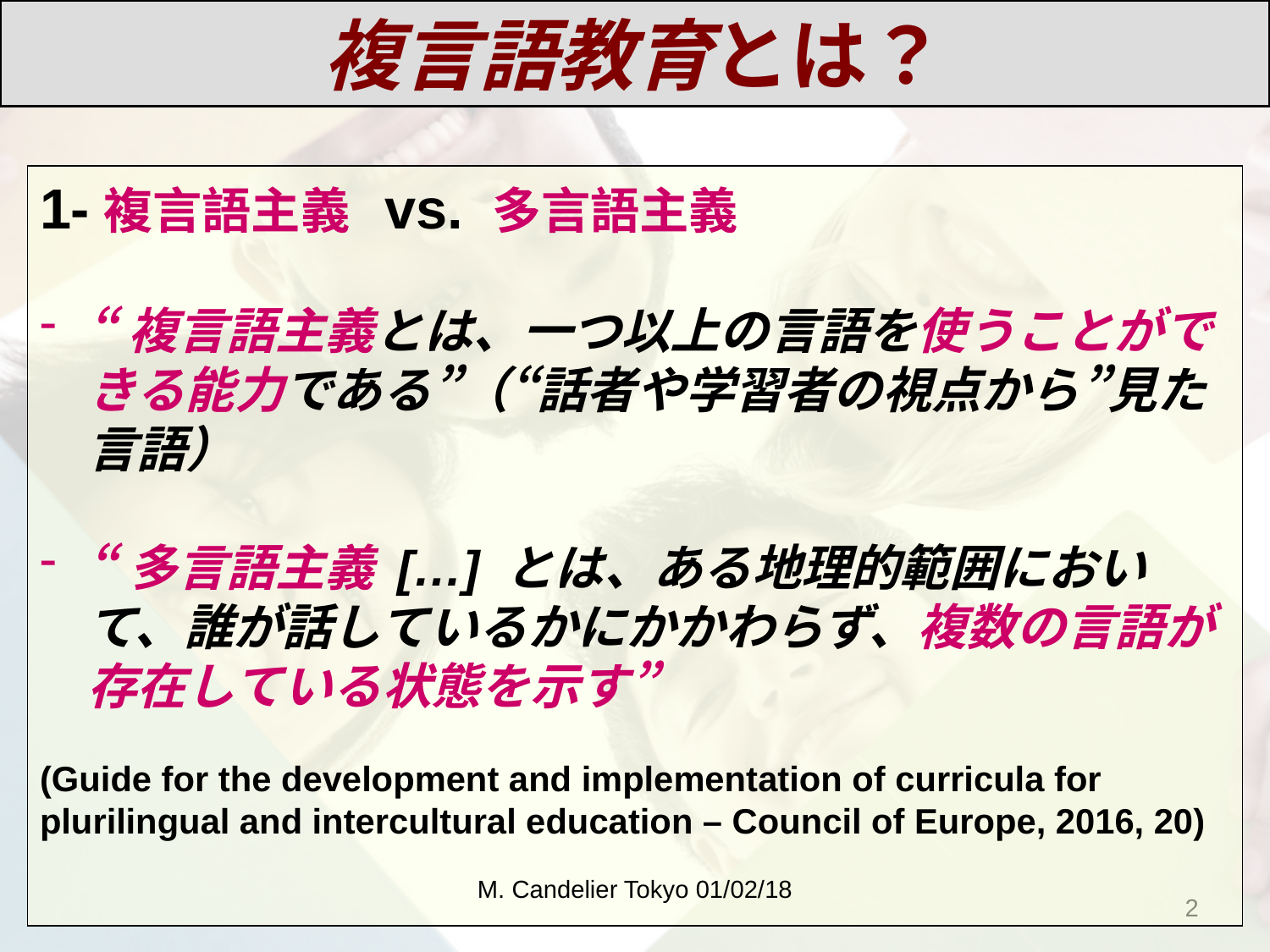

複言語教育とは？
1-複言語主義  vs. 多言語主義

“複言語主義とは、一つ以上の言語を使うことができる能力である”（“話者や学習者の視点から”見た言語）
“多言語主義 […] とは、ある地理的範囲において、誰が話しているかにかかわらず、複数の言語が存在している状態を示す”

(Guide for the development and implementation of curricula for plurilingual and intercultural education – Council of Europe, 2016, 20)

M. Candelier Tokyo 01/02/18
2